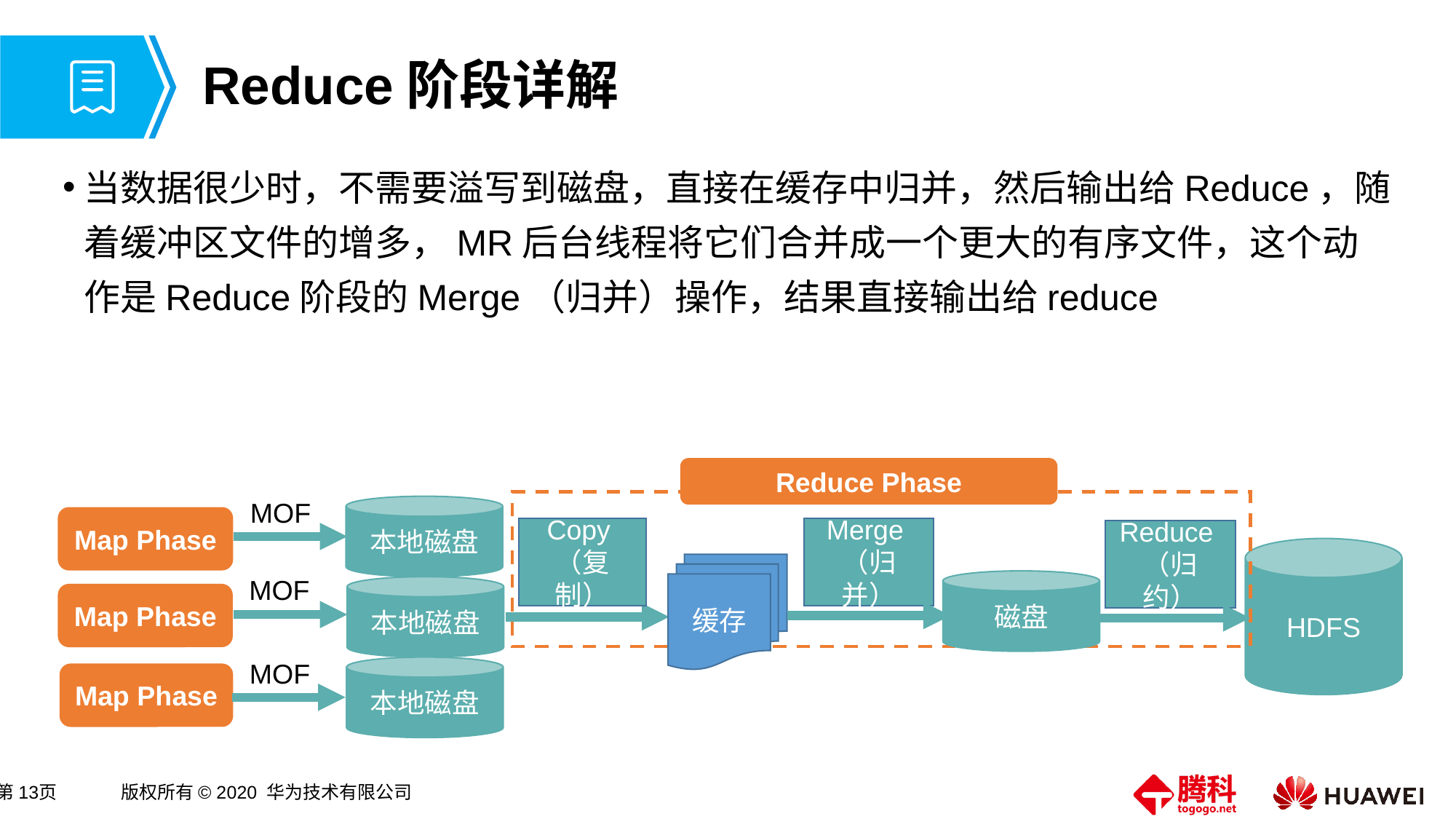

# Reduce阶段详解
当数据很少时，不需要溢写到磁盘，直接在缓存中归并，然后输出给Reduce，随着缓冲区文件的增多，MR后台线程将它们合并成一个更大的有序文件，这个动作是Reduce阶段的Merge（归并）操作，结果直接输出给reduce

Reduce Phase
MOF

本地磁盘
Map Phase
Copy
（复制）
Merge
（归并）
Reduce
（归约）
HDFS
缓存
MOF
磁盘
本地磁盘
Map Phase
MOF
本地磁盘
Map Phase